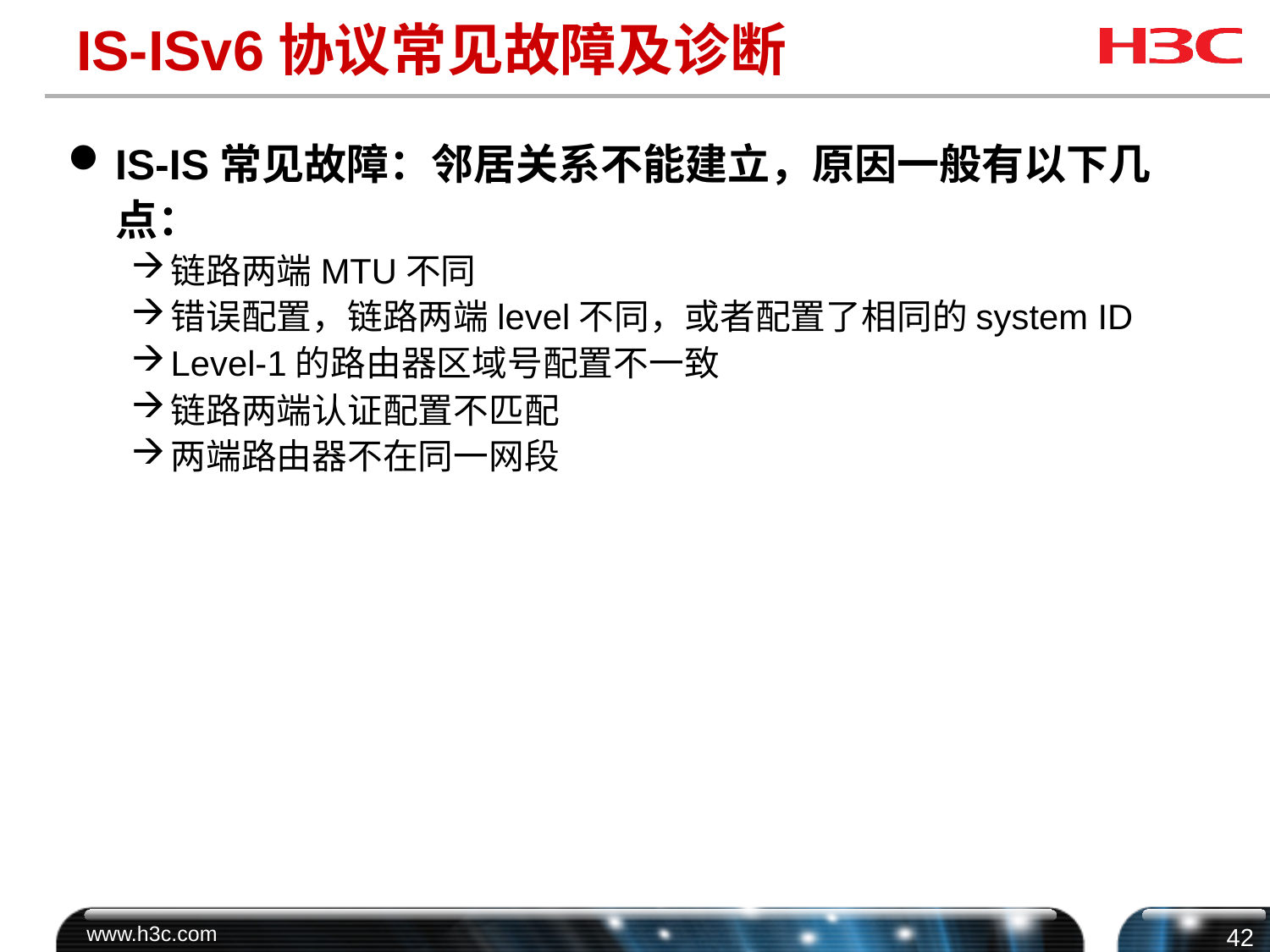

# IS-ISv6协议常见故障及诊断
IS-IS常见故障：邻居关系不能建立，原因一般有以下几点：
链路两端MTU不同
错误配置，链路两端level不同，或者配置了相同的system ID
Level-1的路由器区域号配置不一致
链路两端认证配置不匹配
两端路由器不在同一网段